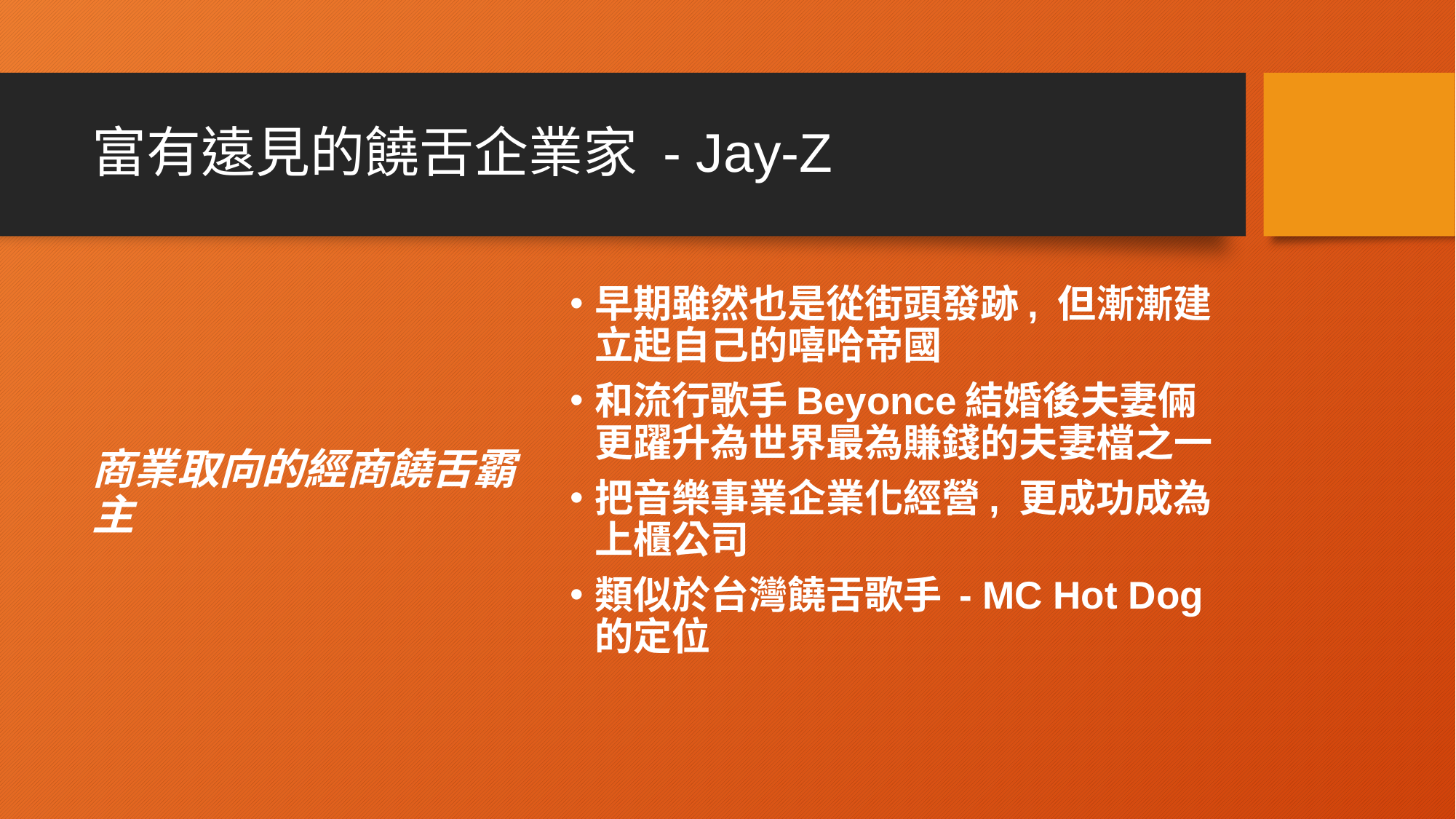

# 富有遠見的饒舌企業家 - Jay-Z
商業取向的經商饒舌霸主
早期雖然也是從街頭發跡, 但漸漸建立起自己的嘻哈帝國
和流行歌手Beyonce結婚後夫妻倆更躍升為世界最為賺錢的夫妻檔之一
把音樂事業企業化經營, 更成功成為上櫃公司
類似於台灣饒舌歌手 - MC Hot Dog的定位